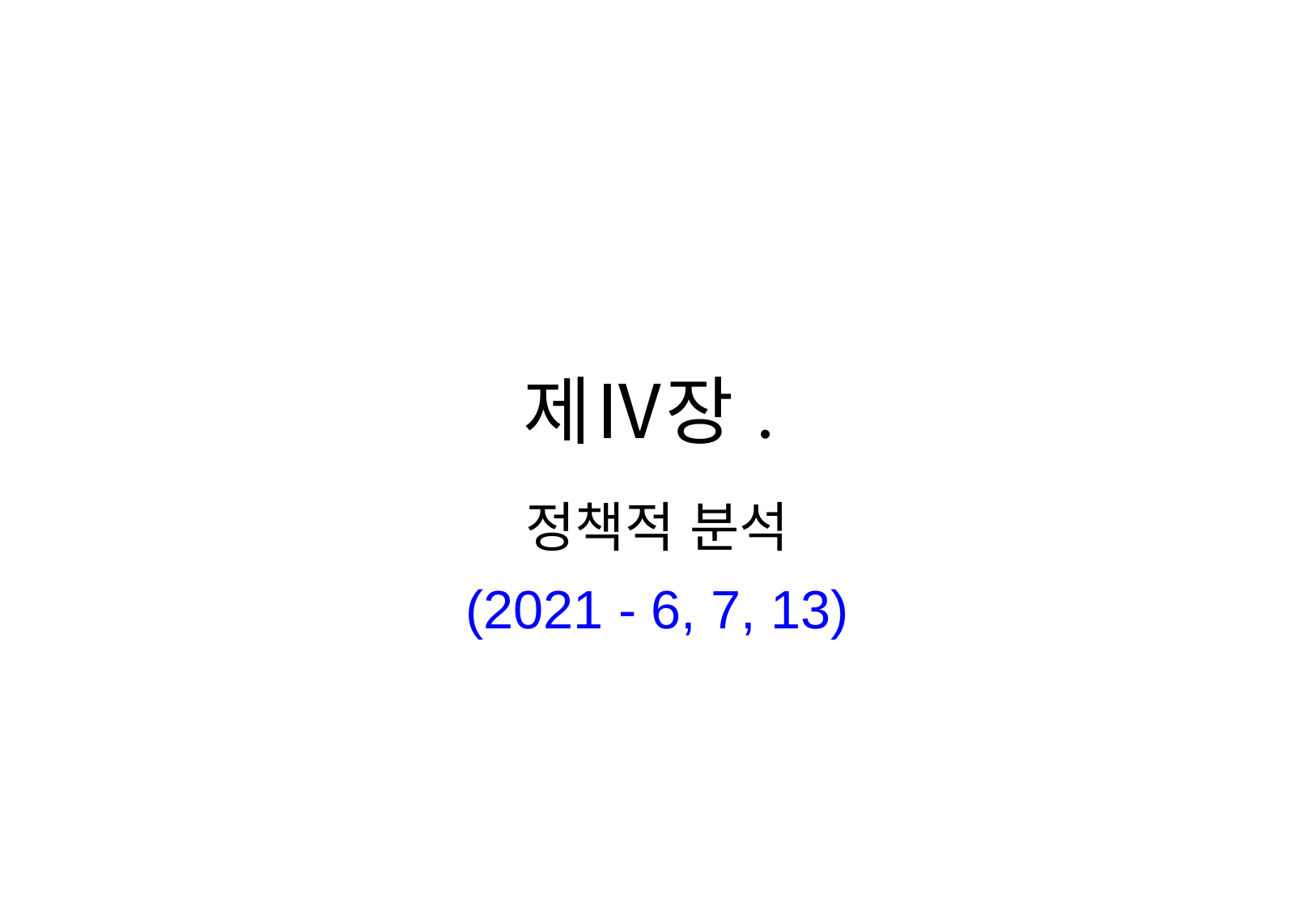

# 제Ⅳ장.
정책적 분석
(2021 - 6, 7, 13)